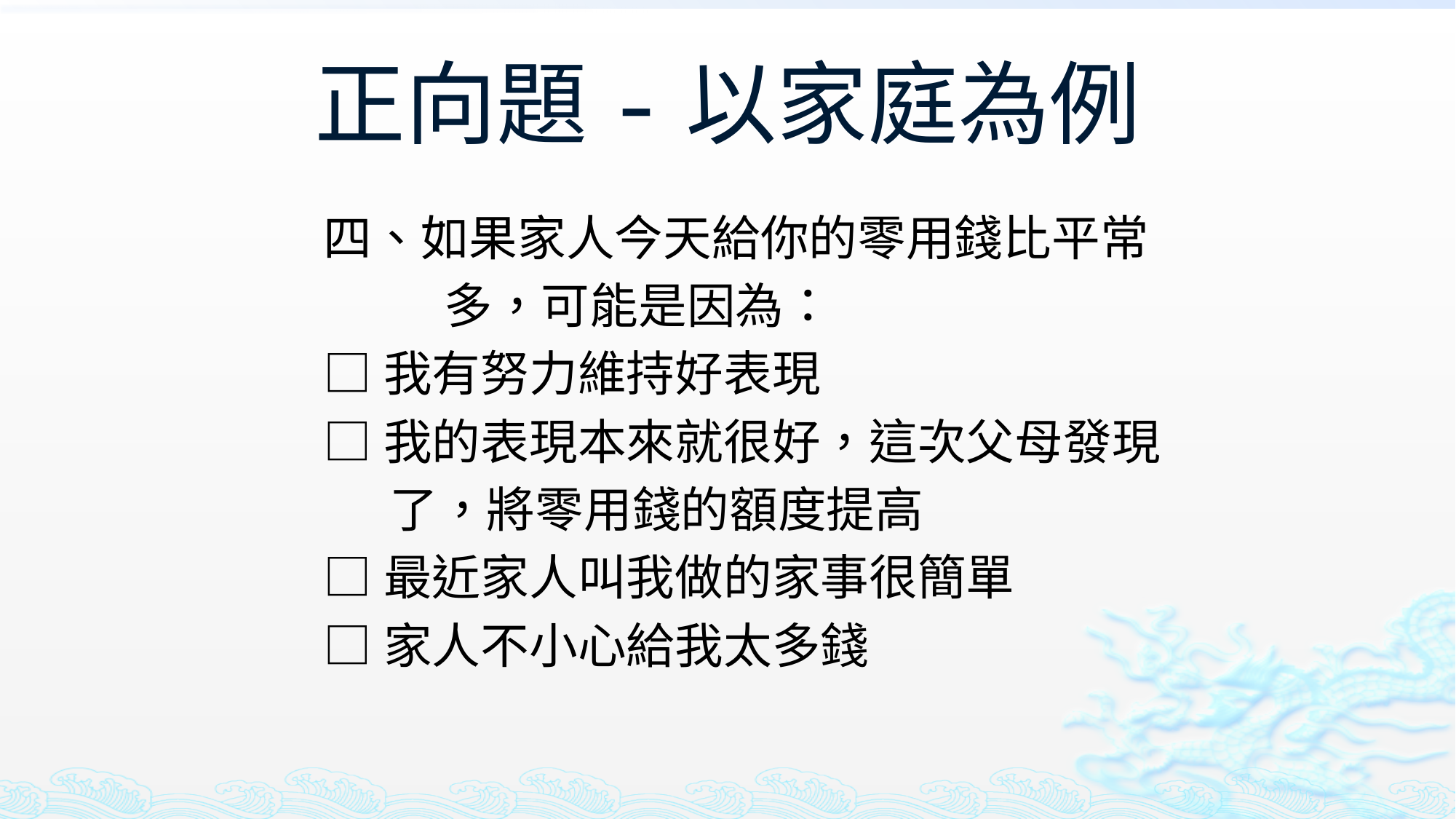

# 正向題-以家庭為例
四、如果家人今天給你的零用錢比平常
          多，可能是因為：
□我有努力維持好表現
□我的表現本來就很好，這次父母發現
     了，將零用錢的額度提高
□最近家人叫我做的家事很簡單
□家人不小心給我太多錢